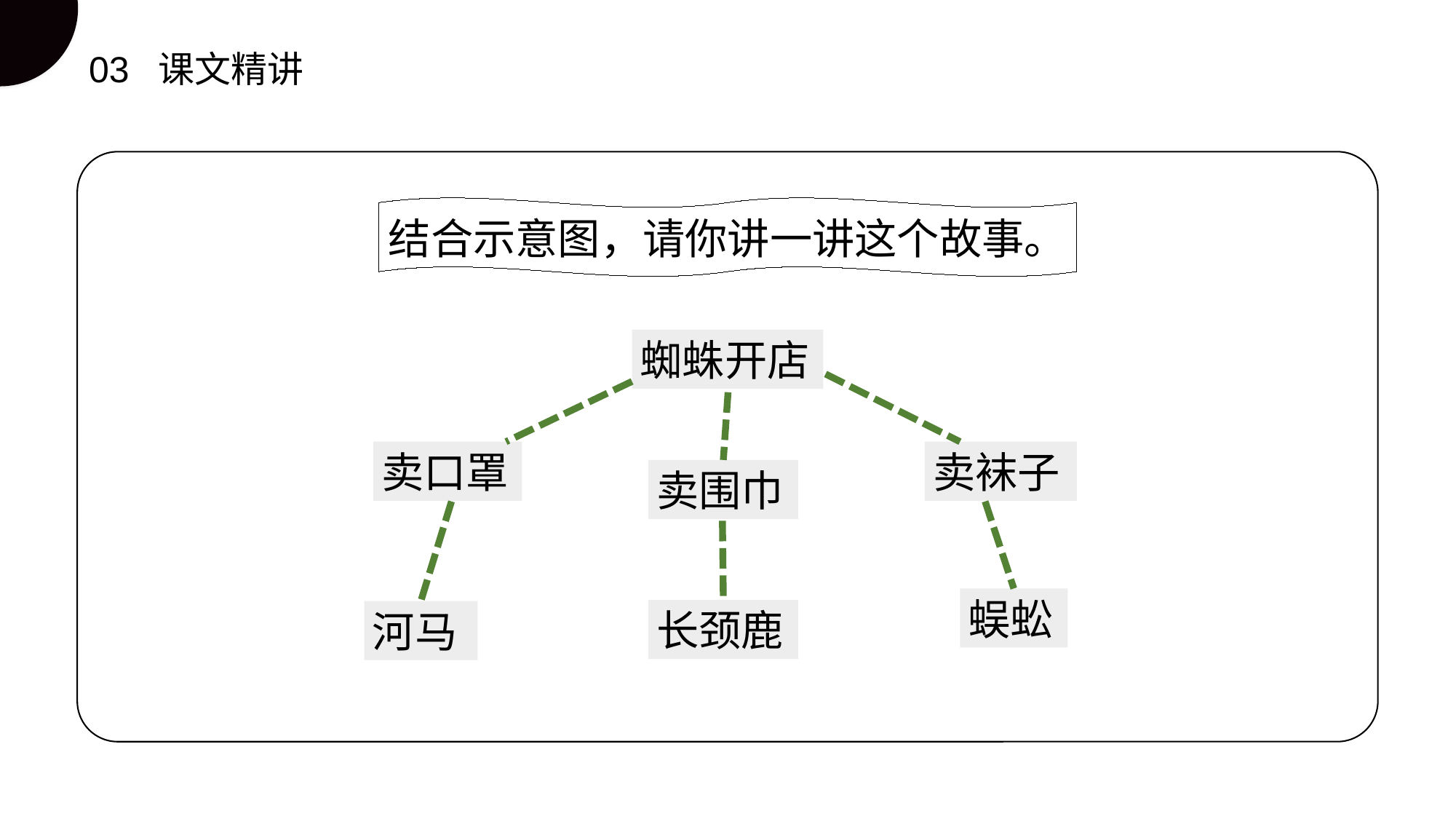

03  课文精讲
结合示意图，请你讲一讲这个故事。
蜘蛛开店
卖袜子
卖口罩
卖围巾
蜈蚣
长颈鹿
河马